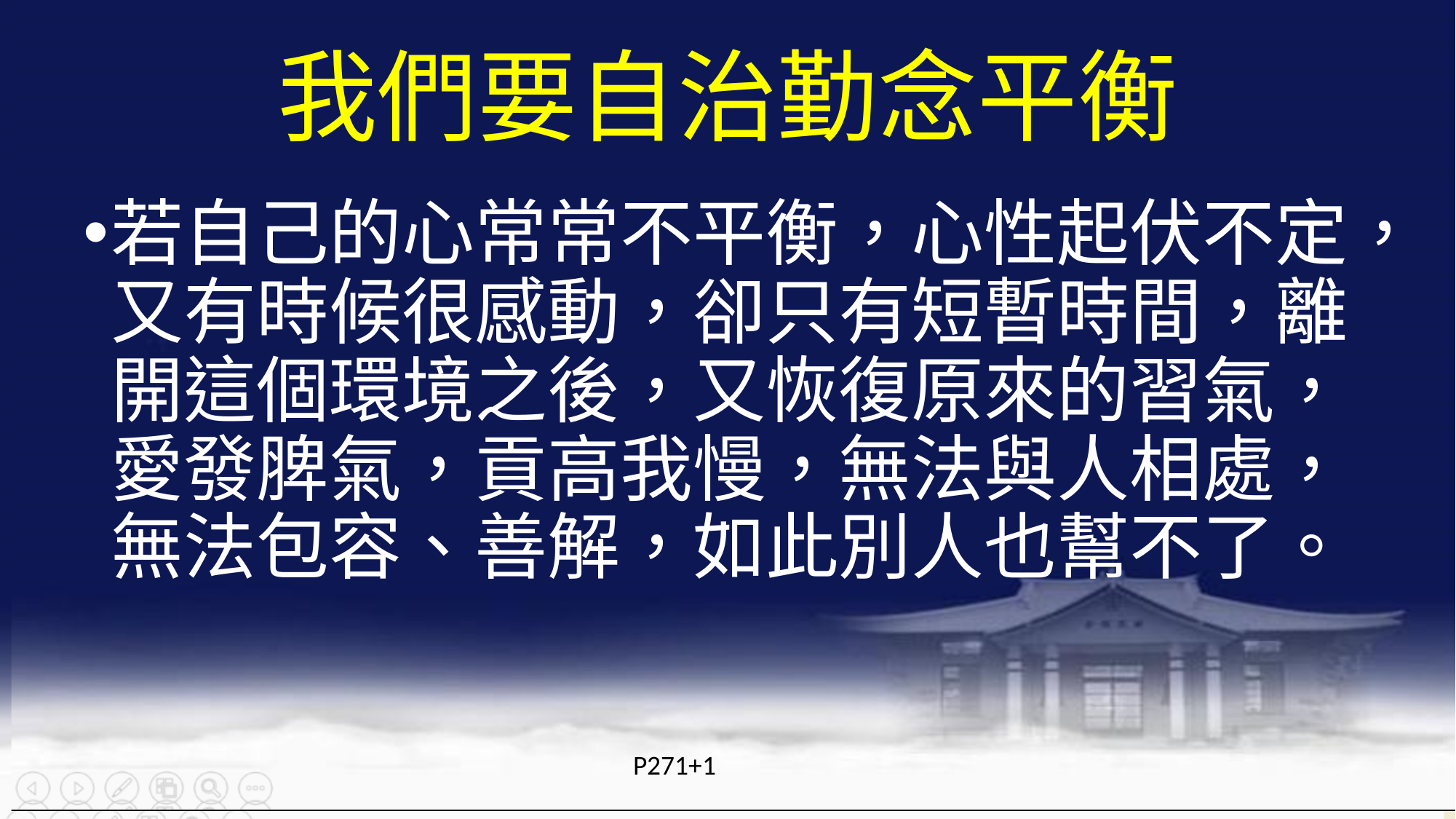

# 我們要自治勤念平衡
若自己的心常常不平衡，心性起伏不定，又有時候很感動，卻只有短暫時間，離開這個環境之後，又恢復原來的習氣，愛發脾氣，貢高我慢，無法與人相處，無法包容、善解，如此別人也幫不了。
P271+1